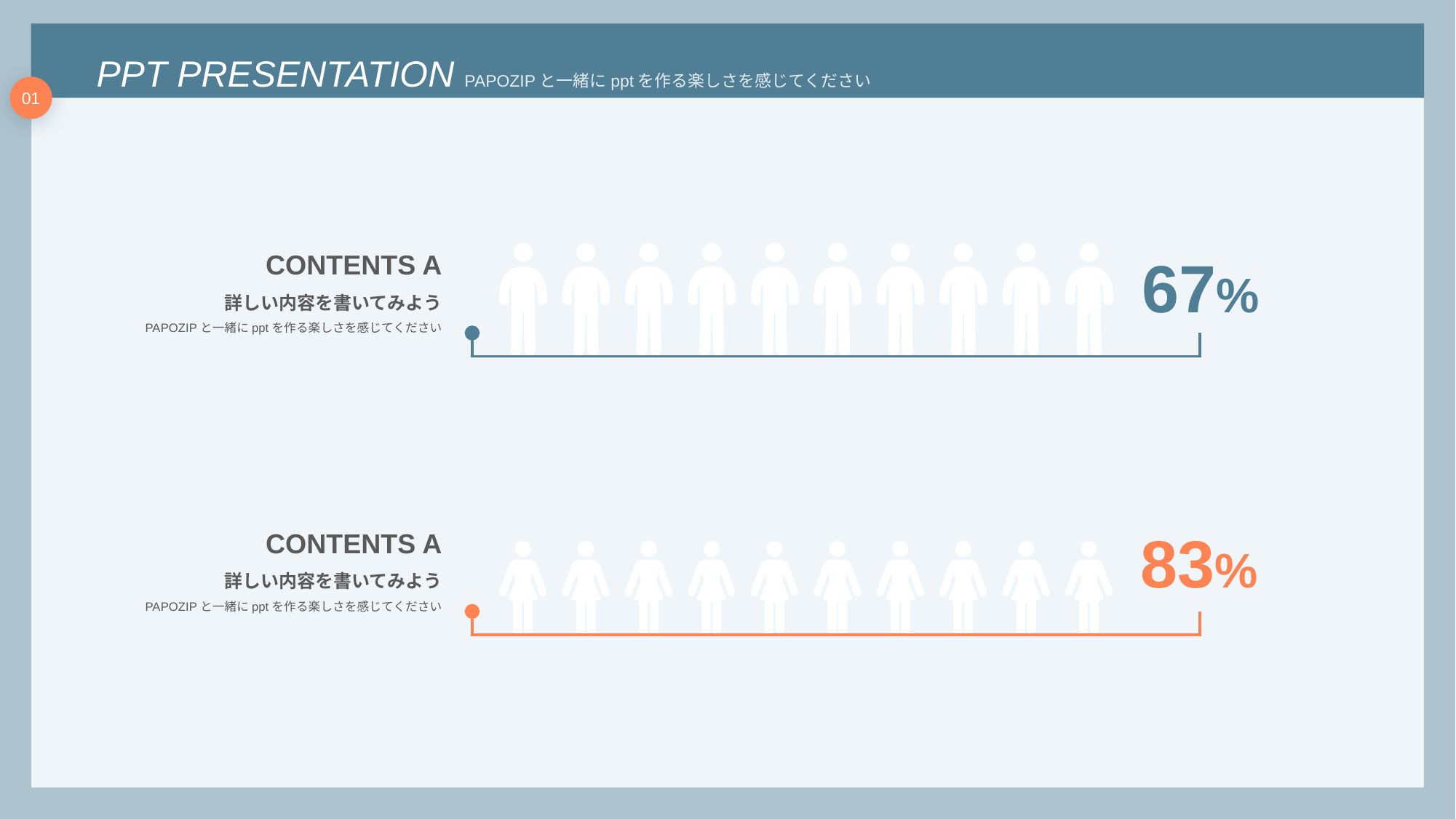

PPT PRESENTATION PAPOZIPと一緒にpptを作る楽しさを感じてください
01
CONTENTS A
詳しい内容を書いてみよう
PAPOZIPと一緒にpptを作る楽しさを感じてください
67%

CONTENTS A
詳しい内容を書いてみよう
PAPOZIPと一緒にpptを作る楽しさを感じてください
83%